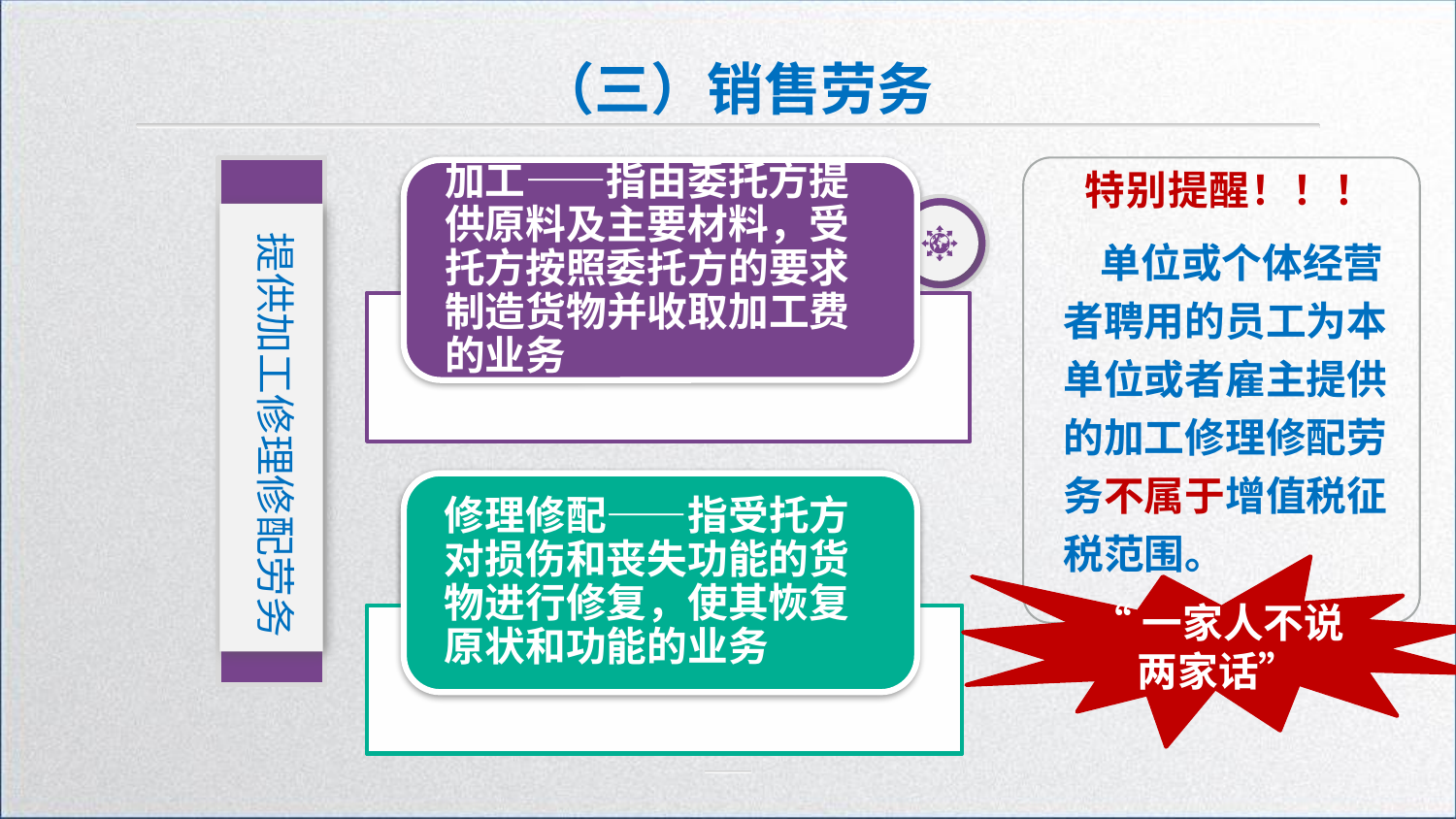

（三）销售劳务

特别提醒！！！
    单位或个体经营者聘用的员工为本单位或者雇主提供的加工修理修配劳务不属于增值税征税范围。
加工——指由委托方提供原料及主要材料，受托方按照委托方的要求制造货物并收取加工费的业务
修理修配——指受托方对损伤和丧失功能的货物进行修复，使其恢复原状和功能的业务

加工——指由委托方提供原料及主要材料，受托方按照委托方的要求制造货物并收取加工费的业务
修理修配——指受托方对损伤和丧失功能的货物进行修复，使其恢复原状和功能的业务
提供加工修理修配劳务

“一家人不说两家话”